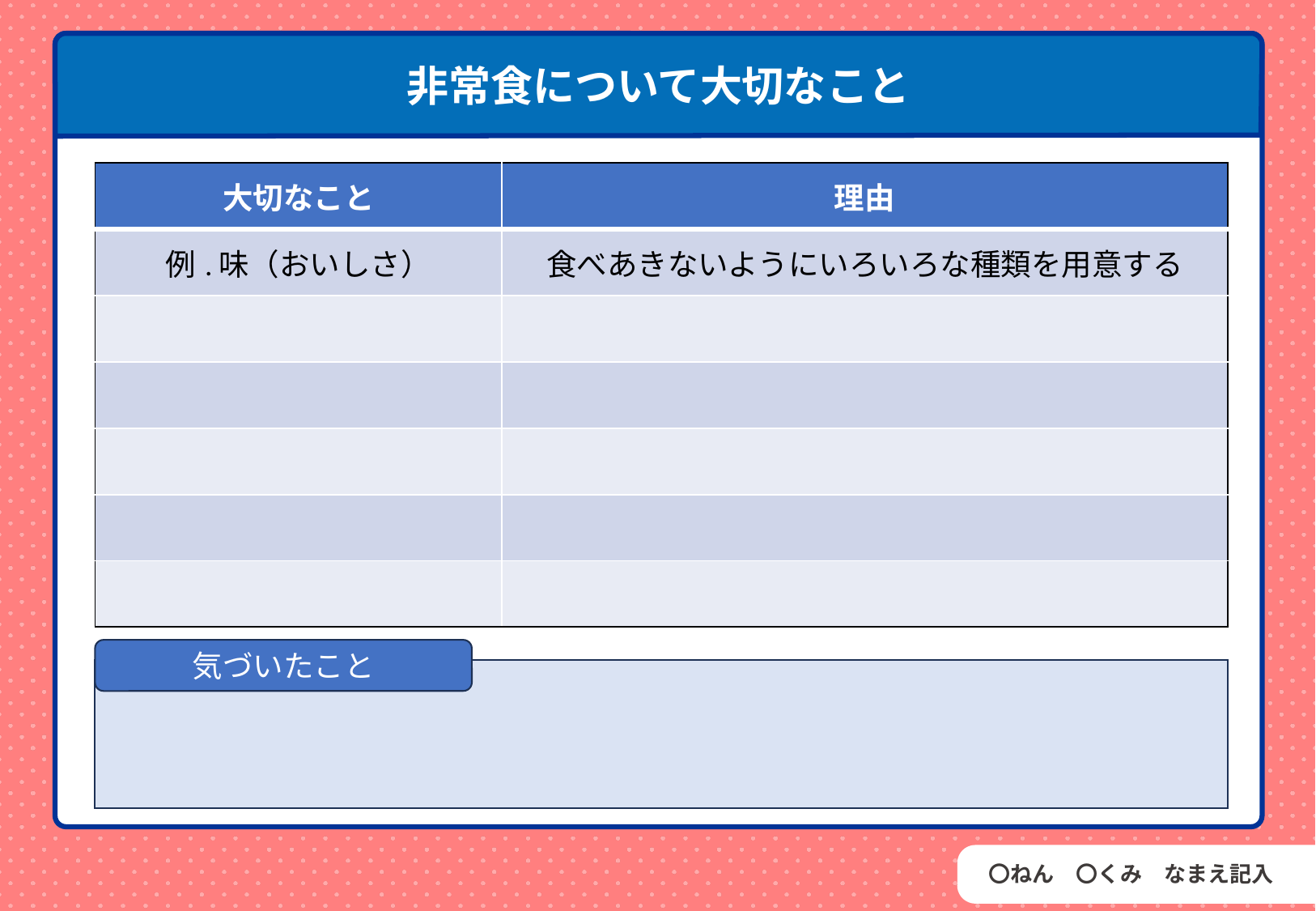

非常食について大切なこと

| 大切なこと | 理由 |
| --- | --- |
| 例.味（おいしさ） | 食べあきないようにいろいろな種類を用意する |
|  |  |
|  |  |
|  |  |
|  |  |
|  |  |
調べ方
調べ方
調べ方
気づいたこと

〇ねん　〇くみ　なまえ記入